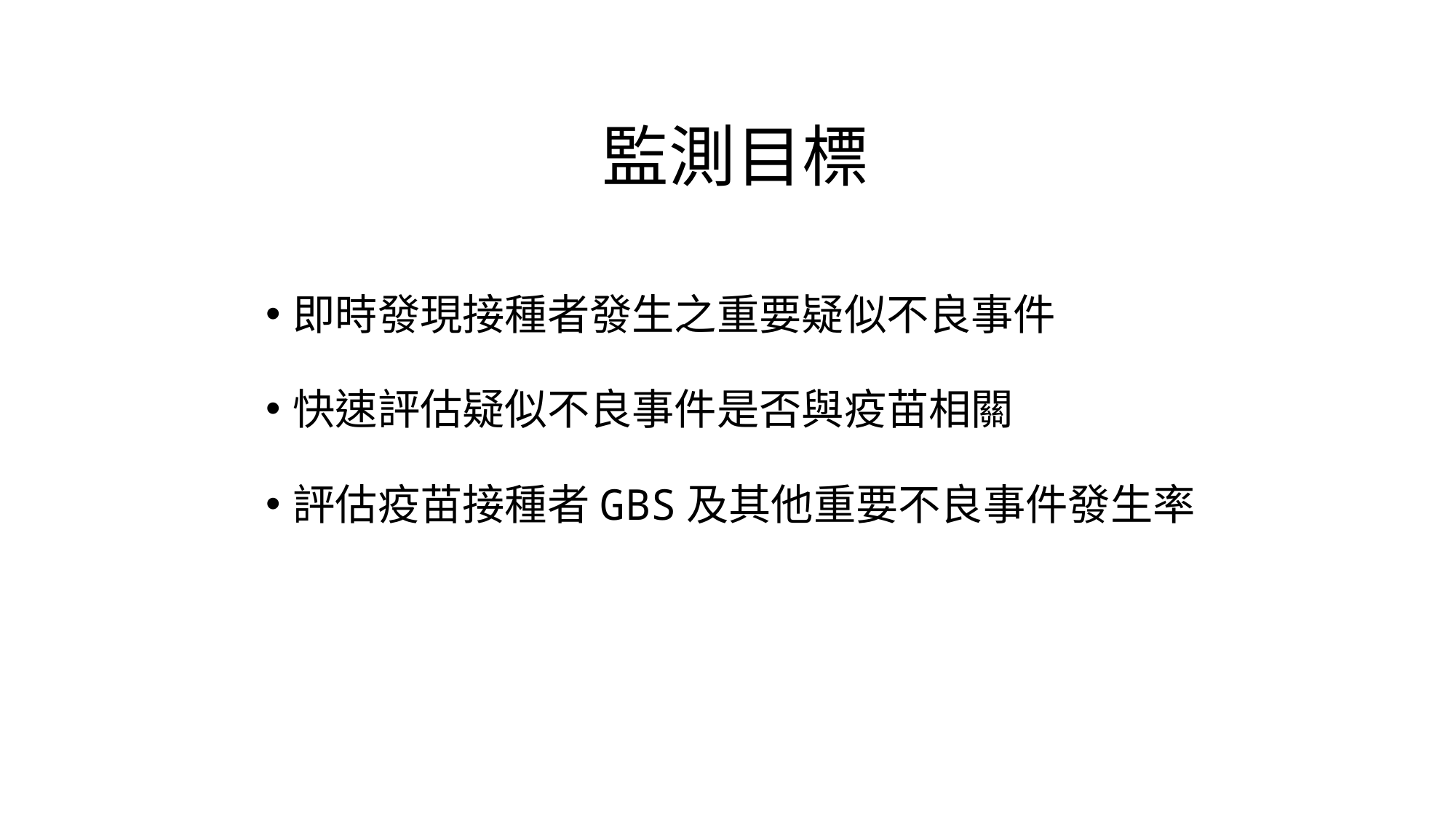

# 監測目標
即時發現接種者發生之重要疑似不良事件
快速評估疑似不良事件是否與疫苗相關
評估疫苗接種者GBS及其他重要不良事件發生率